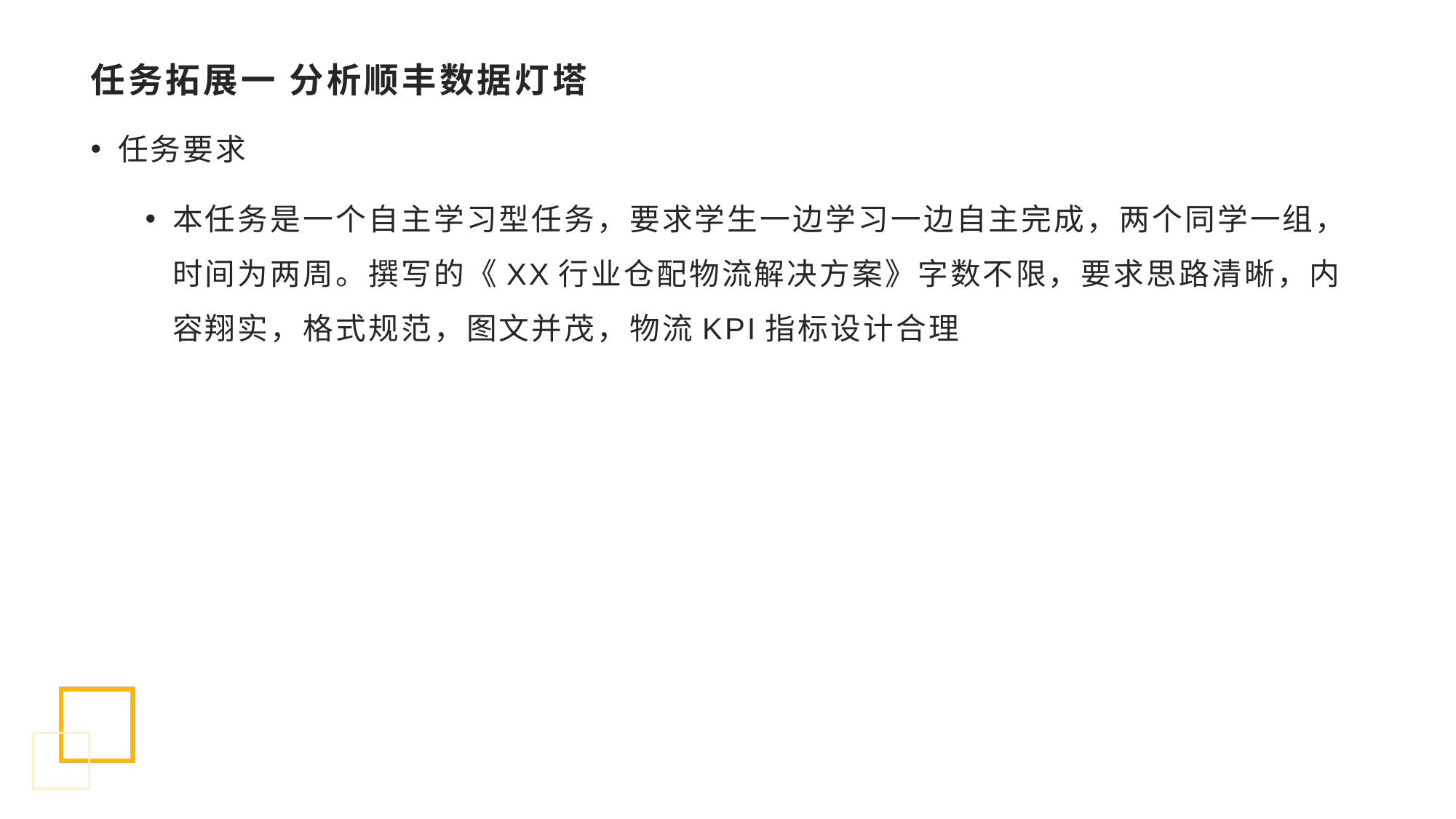

# 任务拓展一 分析顺丰数据灯塔
任务要求
本任务是一个自主学习型任务，要求学生一边学习一边自主完成，两个同学一组，时间为两周。撰写的《XX行业仓配物流解决方案》字数不限，要求思路清晰，内容翔实，格式规范，图文并茂，物流KPI指标设计合理